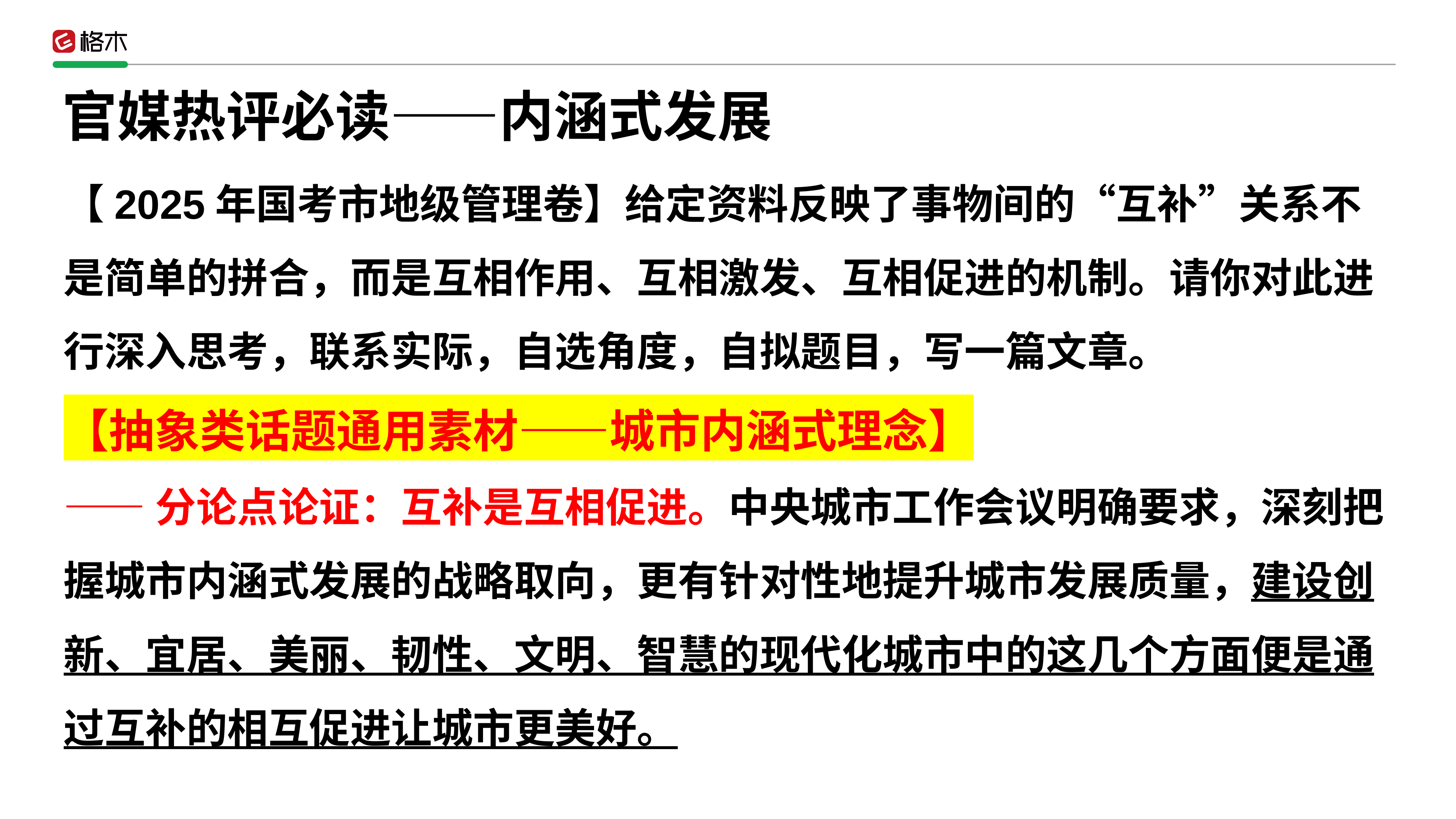

官媒热评必读——内涵式发展
【2025年国考市地级管理卷】给定资料反映了事物间的“互补”关系不是简单的拼合，而是互相作用、互相激发、互相促进的机制。请你对此进行深入思考，联系实际，自选角度，自拟题目，写一篇文章。
【抽象类话题通用素材——城市内涵式理念】
——分论点论证：互补是互相促进。中央城市工作会议明确要求，深刻把握城市内涵式发展的战略取向，更有针对性地提升城市发展质量，建设创新、宜居、美丽、韧性、文明、智慧的现代化城市中的这几个方面便是通过互补的相互促进让城市更美好。